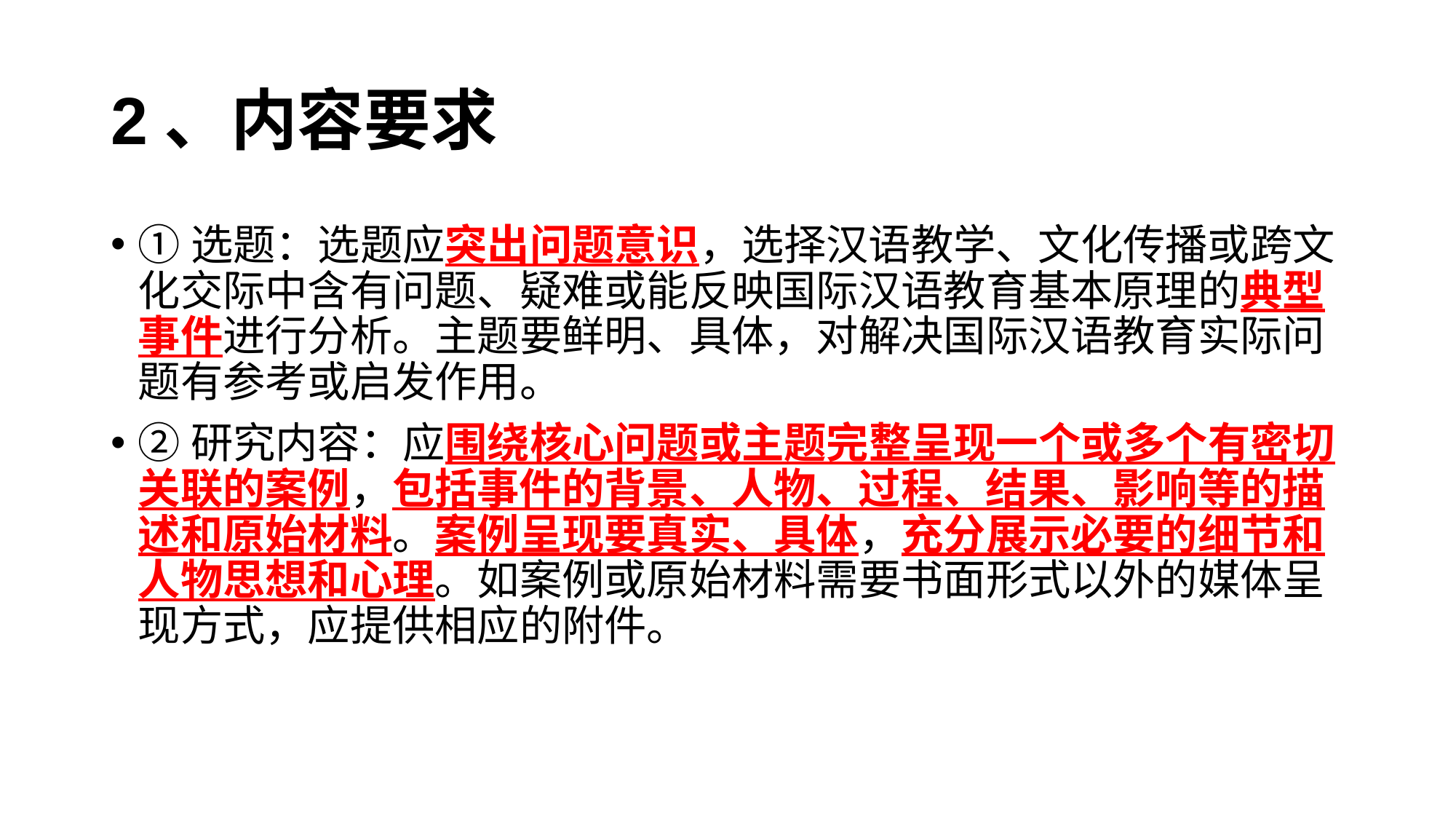

# 2、内容要求
①选题：选题应突出问题意识，选择汉语教学、文化传播或跨文化交际中含有问题、疑难或能反映国际汉语教育基本原理的典型事件进行分析。主题要鲜明、具体，对解决国际汉语教育实际问题有参考或启发作用。
②研究内容：应围绕核心问题或主题完整呈现一个或多个有密切关联的案例，包括事件的背景、人物、过程、结果、影响等的描述和原始材料。案例呈现要真实、具体，充分展示必要的细节和人物思想和心理。如案例或原始材料需要书面形式以外的媒体呈现方式，应提供相应的附件。